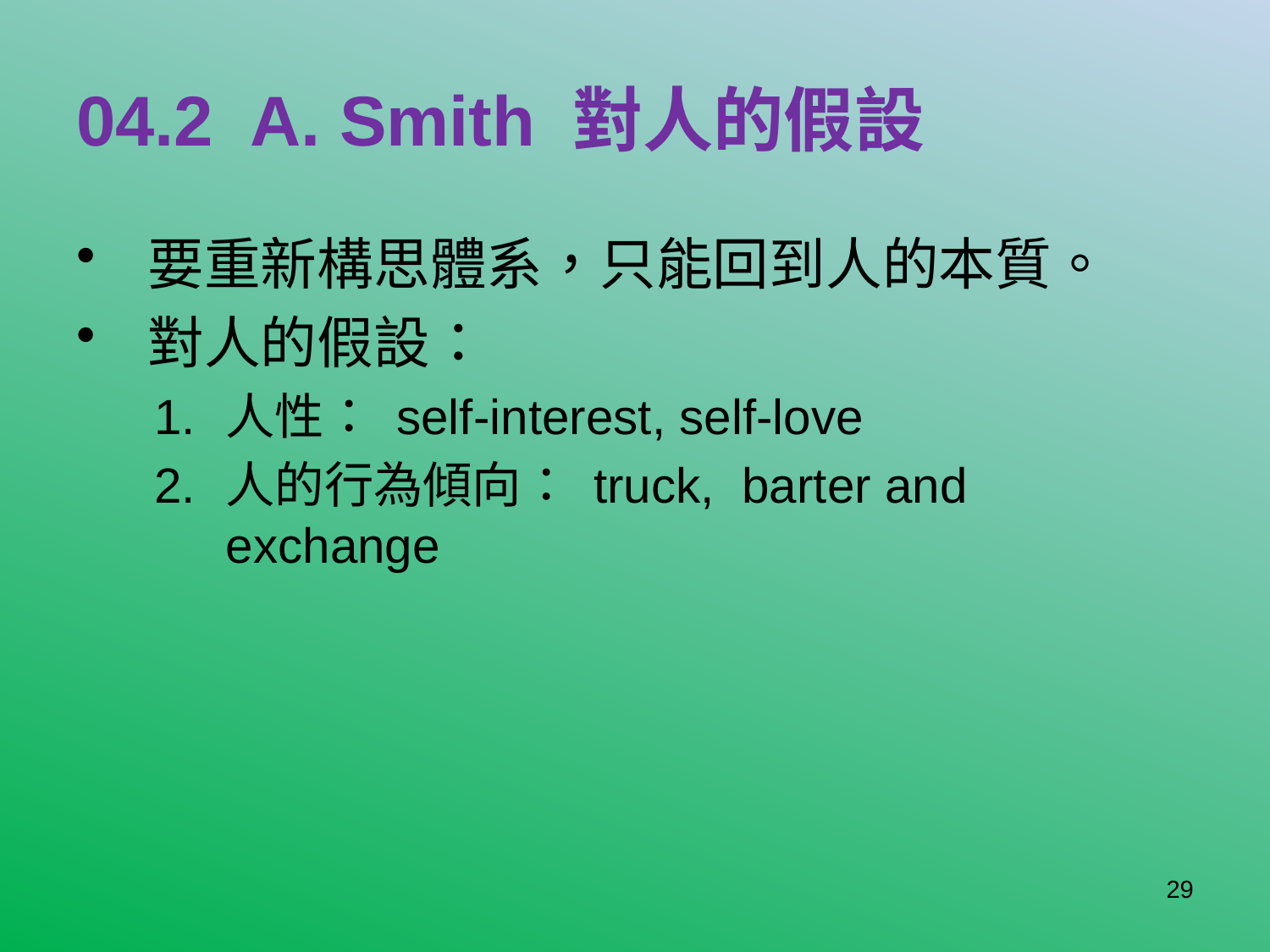

# 04.2  A. Smith 對人的假設
要重新構思體系，只能回到人的本質。
對人的假設：
人性： self-interest, self-love
人的行為傾向： truck,  barter and exchange

29